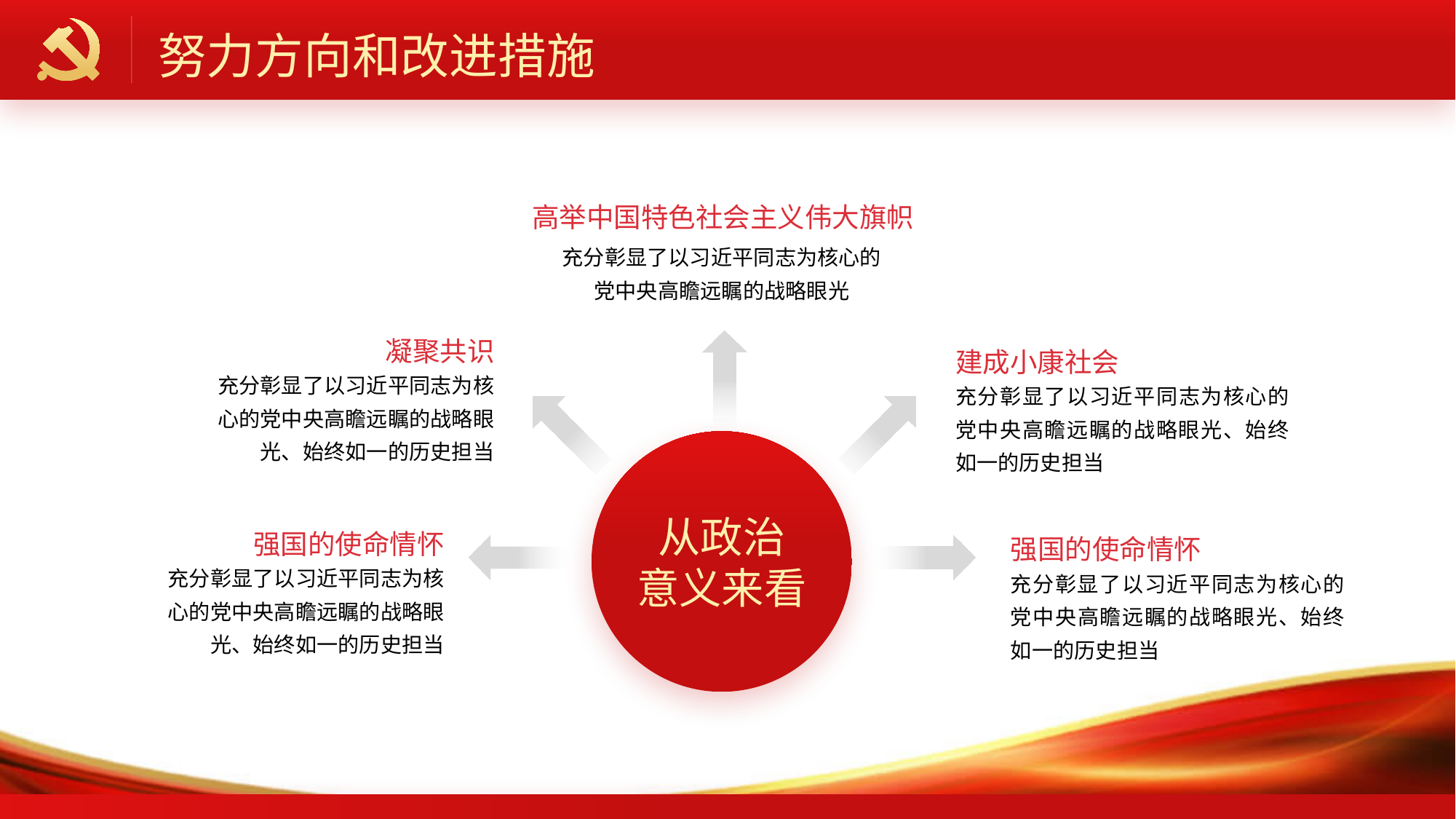

努力方向和改进措施

高举中国特色社会主义伟大旗帜
充分彰显了以习近平同志为核心的党中央高瞻远瞩的战略眼光
凝聚共识
建成小康社会

充分彰显了以习近平同志为核心的党中央高瞻远瞩的战略眼光、始终如一的历史担当
充分彰显了以习近平同志为核心的党中央高瞻远瞩的战略眼光、始终如一的历史担当

从政治
意义来看
强国的使命情怀
强国的使命情怀

充分彰显了以习近平同志为核心的党中央高瞻远瞩的战略眼光、始终如一的历史担当
充分彰显了以习近平同志为核心的党中央高瞻远瞩的战略眼光、始终如一的历史担当